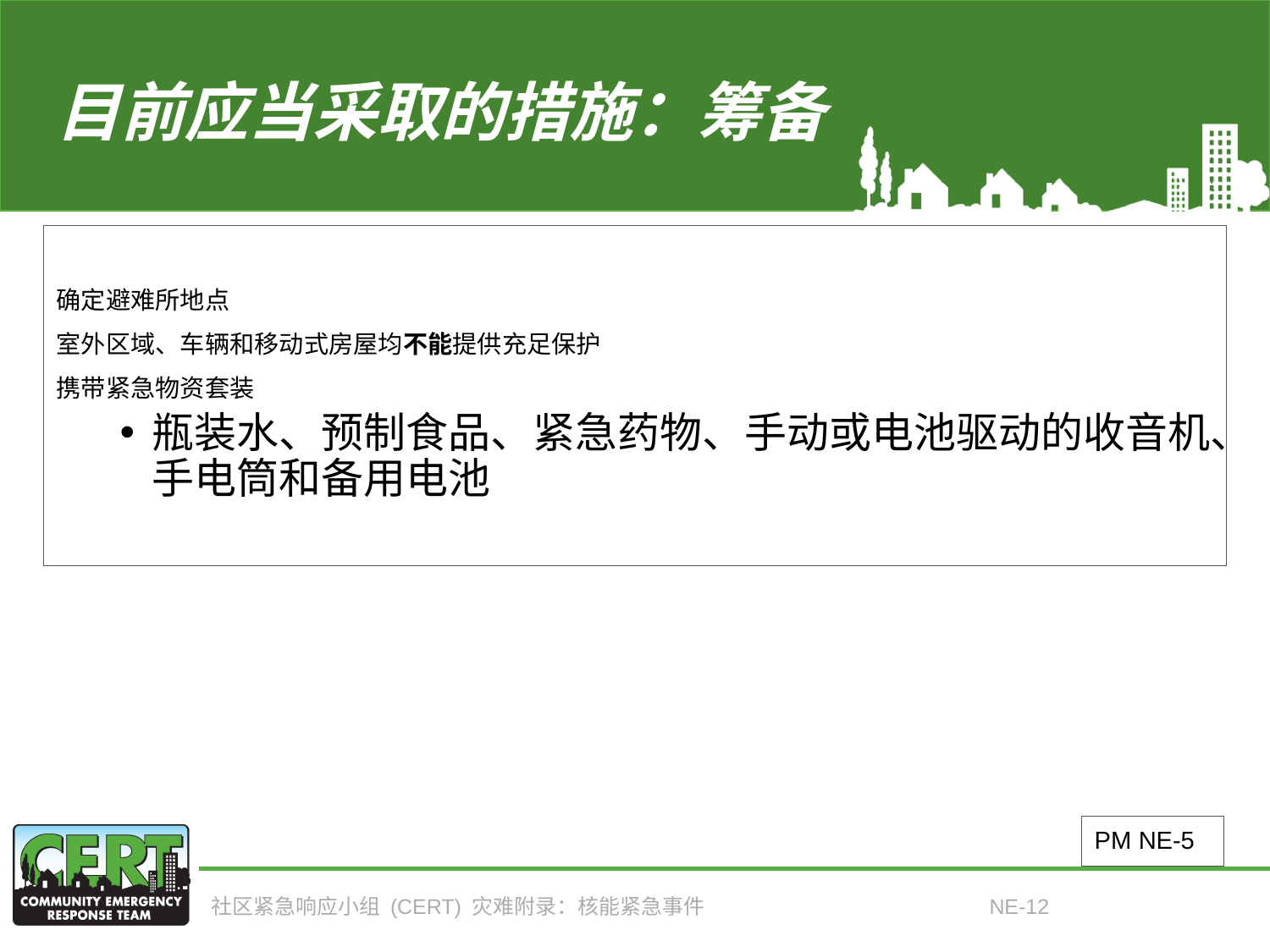

# 目前应当采取的措施：筹备
确定避难所地点
室外区域、车辆和移动式房屋均不能提供充足保护
携带紧急物资套装
瓶装水、预制食品、紧急药物、手动或电池驱动的收音机、手电筒和备用电池
PM NE-5
社区紧急响应小组 (CERT) 灾难附录：核能紧急事件
NE-12